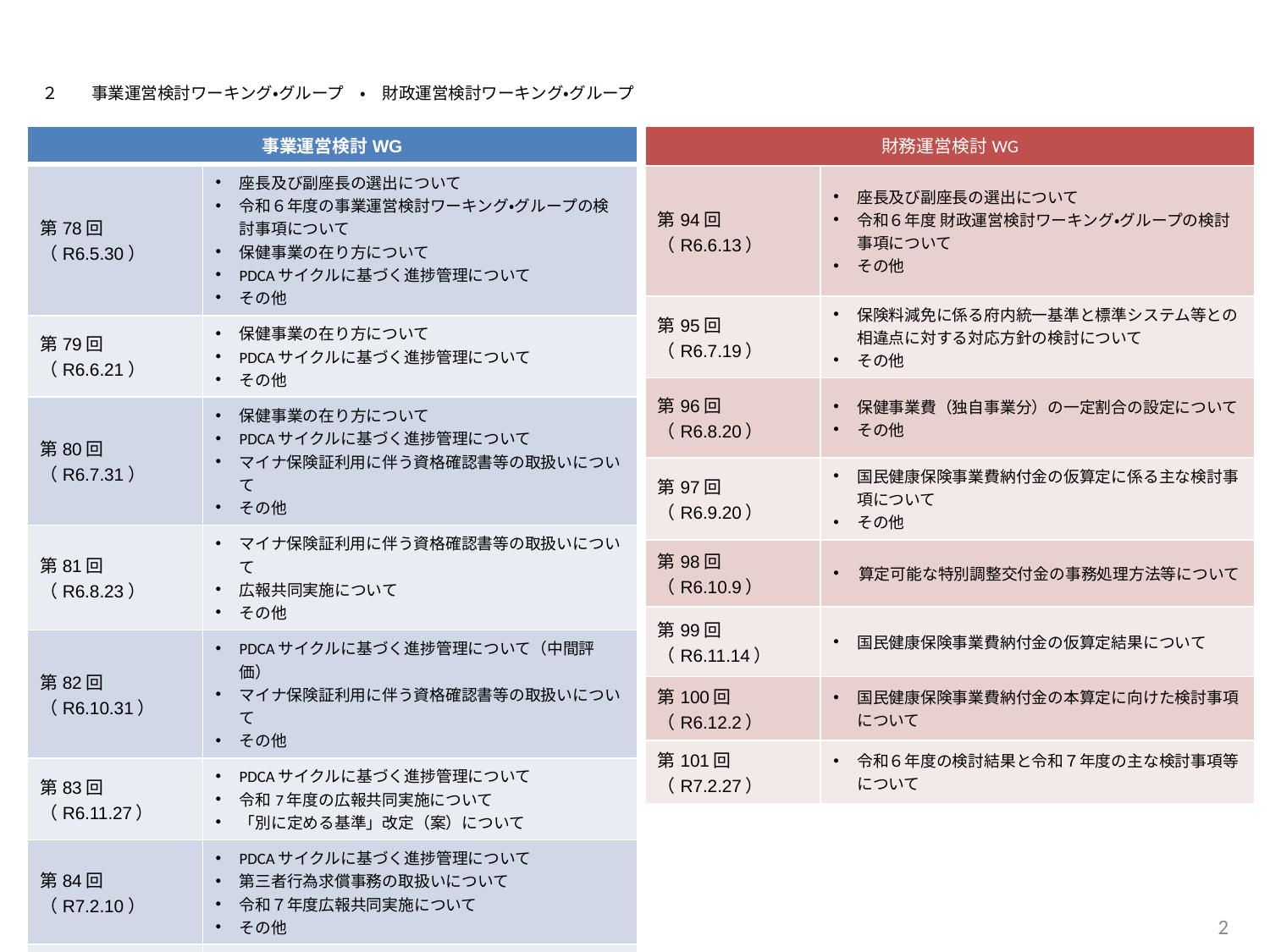

２　　事業運営検討ワーキング・グループ　・　財政運営検討ワーキング・グループ
| 事業運営検討WG | 事業運営検討WG |
| --- | --- |
| 第78回（R6.5.30） | 座長及び副座長の選出について 令和６年度の事業運営検討ワーキング・グループの検討事項について 保健事業の在り方について PDCAサイクルに基づく進捗管理について その他 |
| 第79回（R6.6.21） | 保健事業の在り方について PDCAサイクルに基づく進捗管理について その他 |
| 第80回（R6.7.31） | 保健事業の在り方について PDCAサイクルに基づく進捗管理について マイナ保険証利用に伴う資格確認書等の取扱いについて その他 |
| 第81回（R6.8.23） | マイナ保険証利用に伴う資格確認書等の取扱いについて 広報共同実施について その他 |
| 第82回（R6.10.31） | PDCAサイクルに基づく進捗管理について（中間評価） マイナ保険証利用に伴う資格確認書等の取扱いについて その他 |
| 第83回（R6.11.27） | PDCAサイクルに基づく進捗管理について 令和7年度の広報共同実施について 「別に定める基準」改定（案）について |
| 第84回（R7.2.10） | PDCAサイクルに基づく進捗管理について 第三者行為求償事務の取扱いについて 令和７年度広報共同実施について その他 |
| 第85回（R7.2.27） | PDCAサイクルに基づく進捗管理について 収納対策について 保健事業について 令和６年度の検討結果と令和７年度の主な検討事項等について その他 |
| 財務運営検討WG | 財務運営検討WG |
| --- | --- |
| 第94回（R6.6.13） | 座長及び副座長の選出について 令和６年度 財政運営検討ワーキング・グループの検討事項について その他 |
| 第95回（R6.7.19） | 保険料減免に係る府内統一基準と標準システム等との相違点に対する対応方針の検討について その他 |
| 第96回（R6.8.20） | 保健事業費（独自事業分）の一定割合の設定について その他 |
| 第97回（R6.9.20） | 国民健康保険事業費納付金の仮算定に係る主な検討事項について その他 |
| 第98回（R6.10.9） | 算定可能な特別調整交付金の事務処理方法等について |
| 第99回（R6.11.14） | 国民健康保険事業費納付金の仮算定結果について |
| 第100回（R6.12.2） | 国民健康保険事業費納付金の本算定に向けた検討事項について |
| 第101回（R7.2.27） | 令和６年度の検討結果と令和７年度の主な検討事項等について |
2